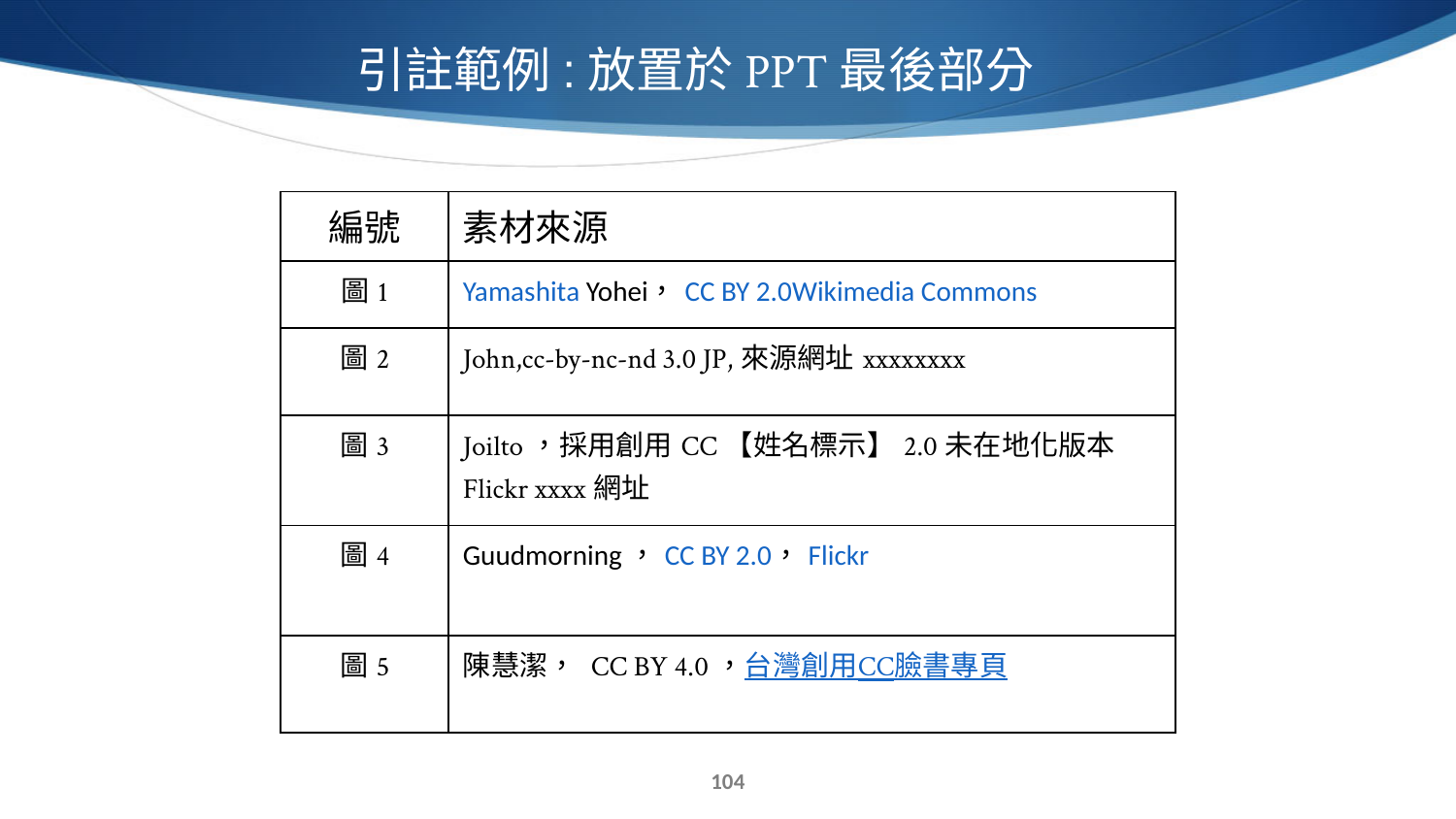

引註範例:放置於PPT最後部分
| 編號 | 素材來源 |
| --- | --- |
| 圖1 | Yamashita Yohei，CC BY 2.0 Wikimedia Commons |
| 圖2 | John,cc-by-nc-nd 3.0 JP,來源網址xxxxxxxx |
| 圖3 | Joilto，採用創用CC【姓名標示】2.0未在地化版本 Flickr xxxx網址 |
| 圖4 | Guudmorning，CC BY 2.0，Flickr |
| 圖5 | 陳慧潔， CC BY 4.0，台灣創用CC臉書專頁 |
104